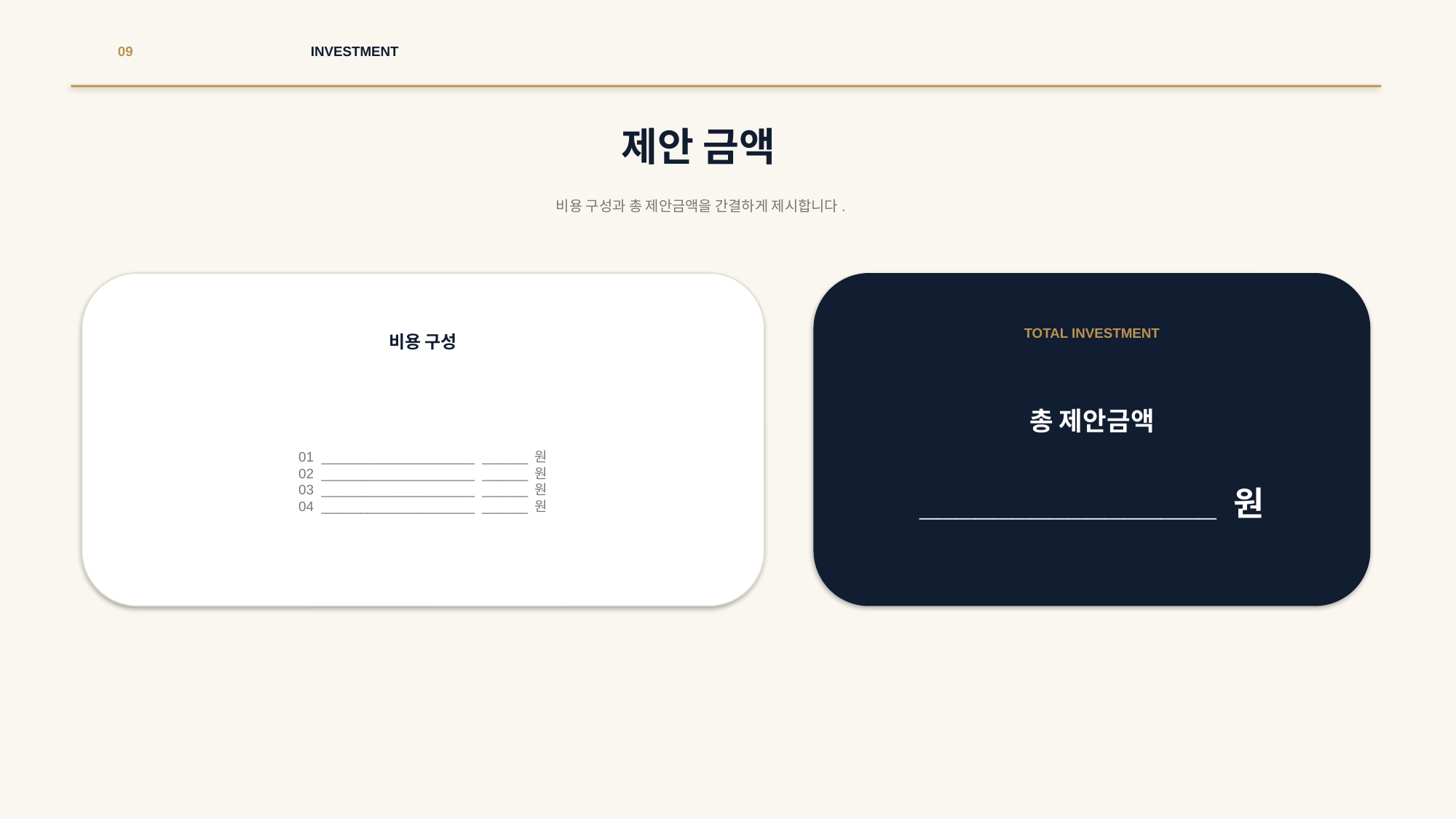

09
INVESTMENT

제안 금액
비용 구성과 총 제안금액을 간결하게 제시합니다.

TOTAL INVESTMENT
비용 구성
01  ____________________  ______ 원
02  ____________________  ______ 원
03  ____________________  ______ 원
04  ____________________  ______ 원
총 제안금액
________________ 원